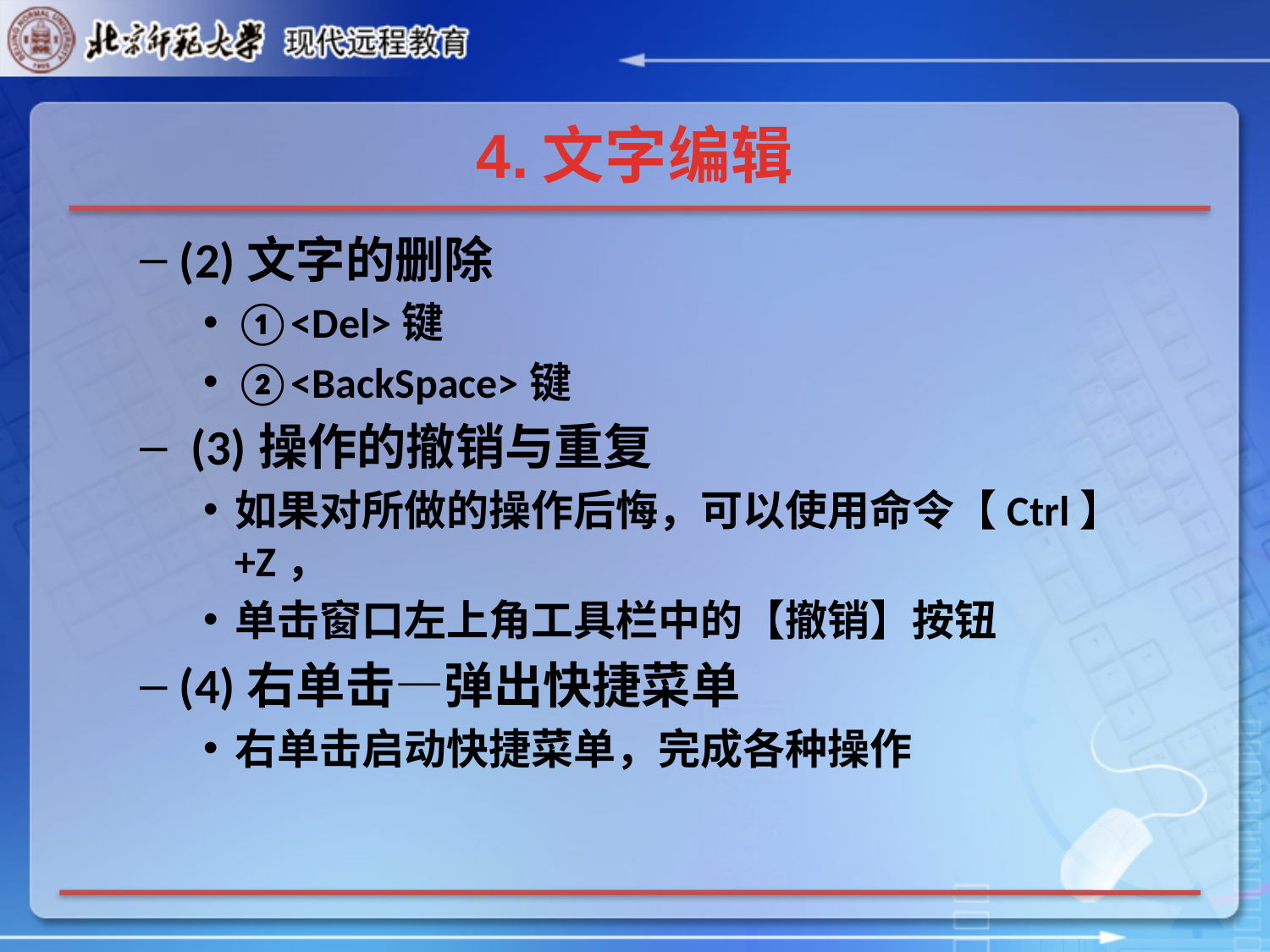

# 4.文字编辑
(2)文字的删除
①<Del>键
②<BackSpace>键
 (3)操作的撤销与重复
如果对所做的操作后悔，可以使用命令【Ctrl】+Z，
单击窗口左上角工具栏中的【撤销】按钮
(4)右单击—弹出快捷菜单
右单击启动快捷菜单，完成各种操作